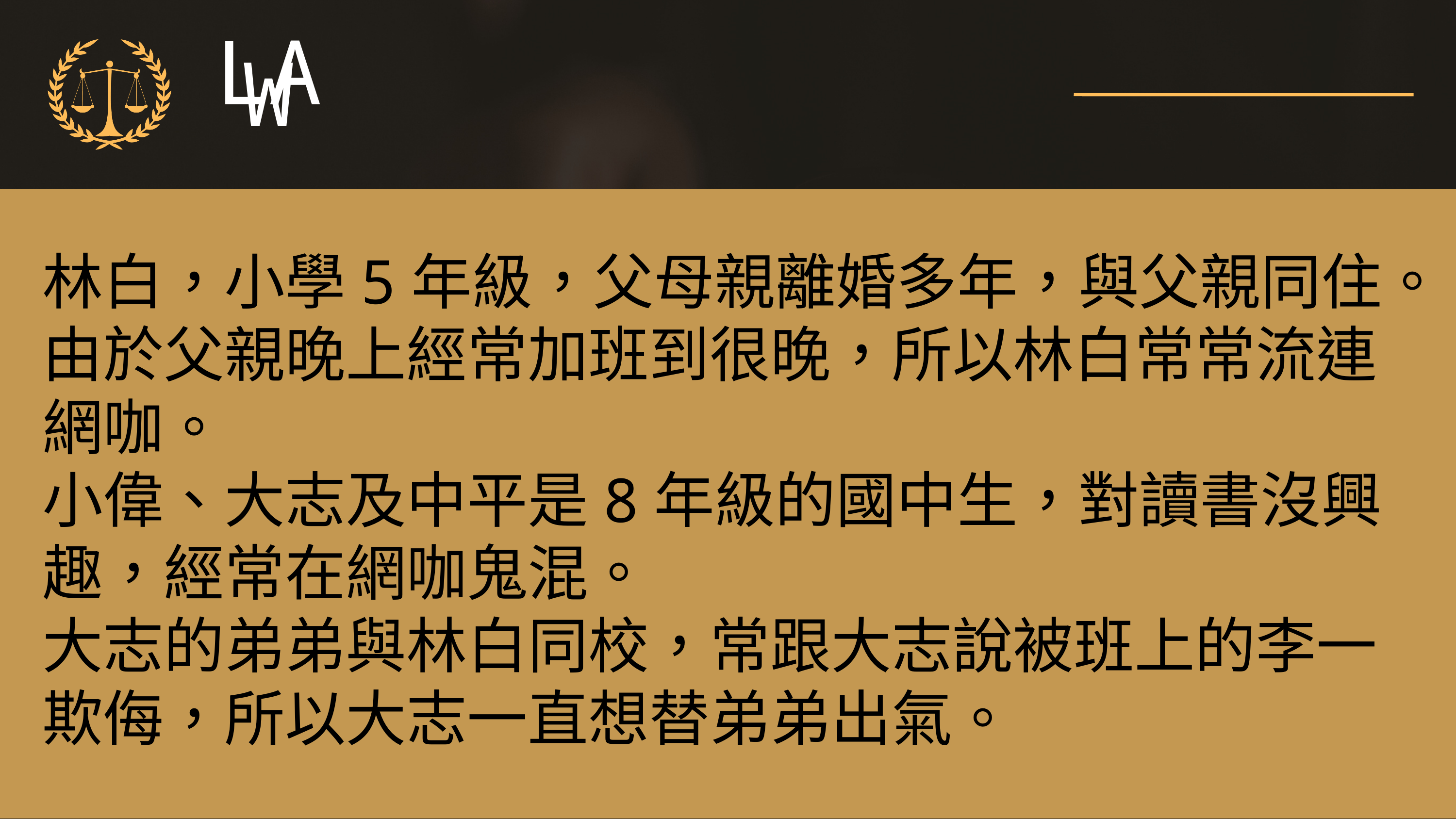

LAW

林白，小學5年級，父母親離婚多年，與父親同住。由於父親晚上經常加班到很晚，所以林白常常流連網咖。
小偉、大志及中平是8年級的國中生，對讀書沒興趣，經常在網咖鬼混。
大志的弟弟與林白同校，常跟大志說被班上的李一欺侮，所以大志一直想替弟弟出氣。